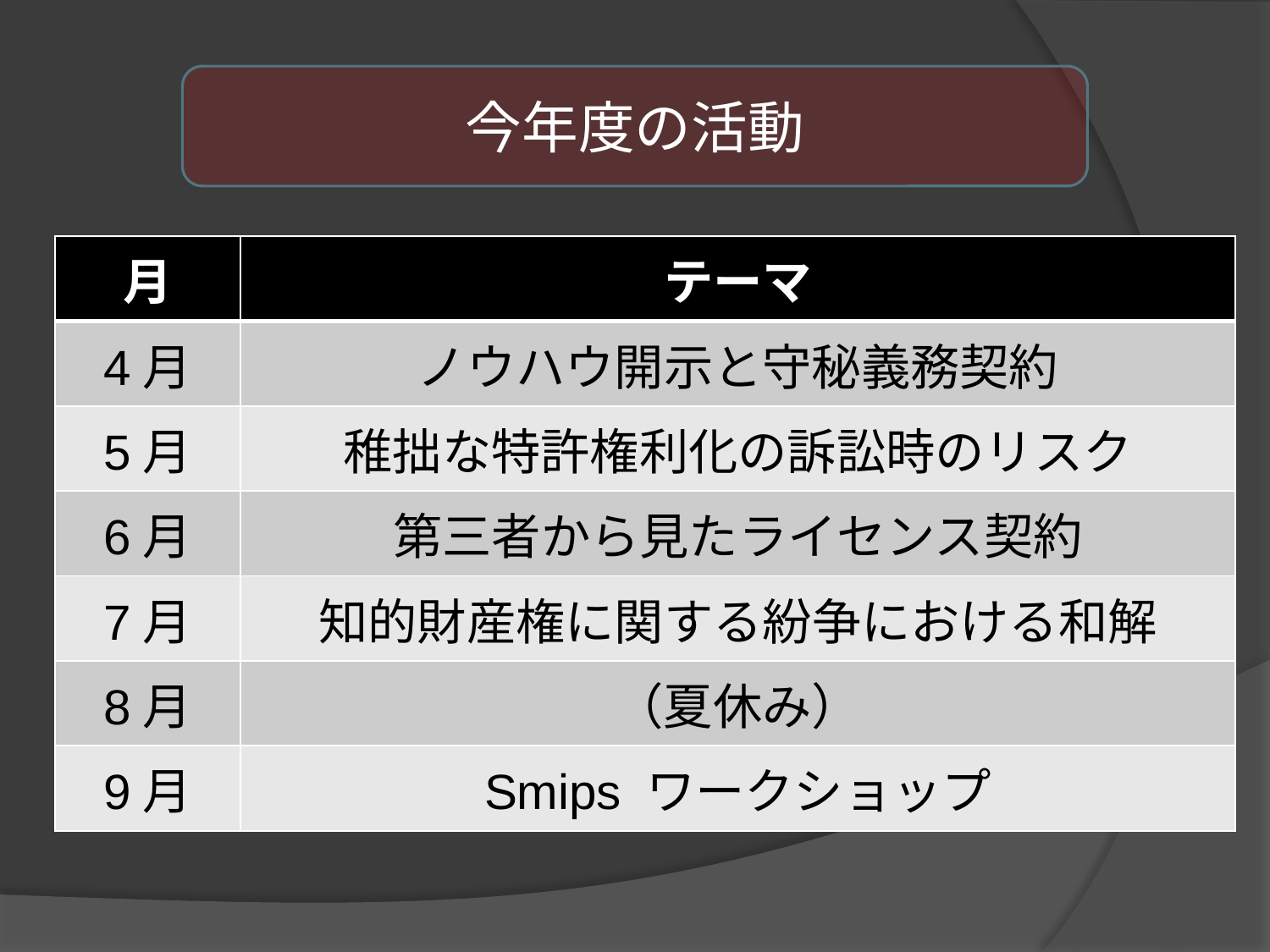

今年度の活動
| 月 | テーマ |
| --- | --- |
| 4月 | ノウハウ開示と守秘義務契約 |
| 5月 | 稚拙な特許権利化の訴訟時のリスク |
| 6月 | 第三者から見たライセンス契約 |
| 7月 | 知的財産権に関する紛争における和解 |
| 8月 | （夏休み） |
| 9月 | Smips ワークショップ |